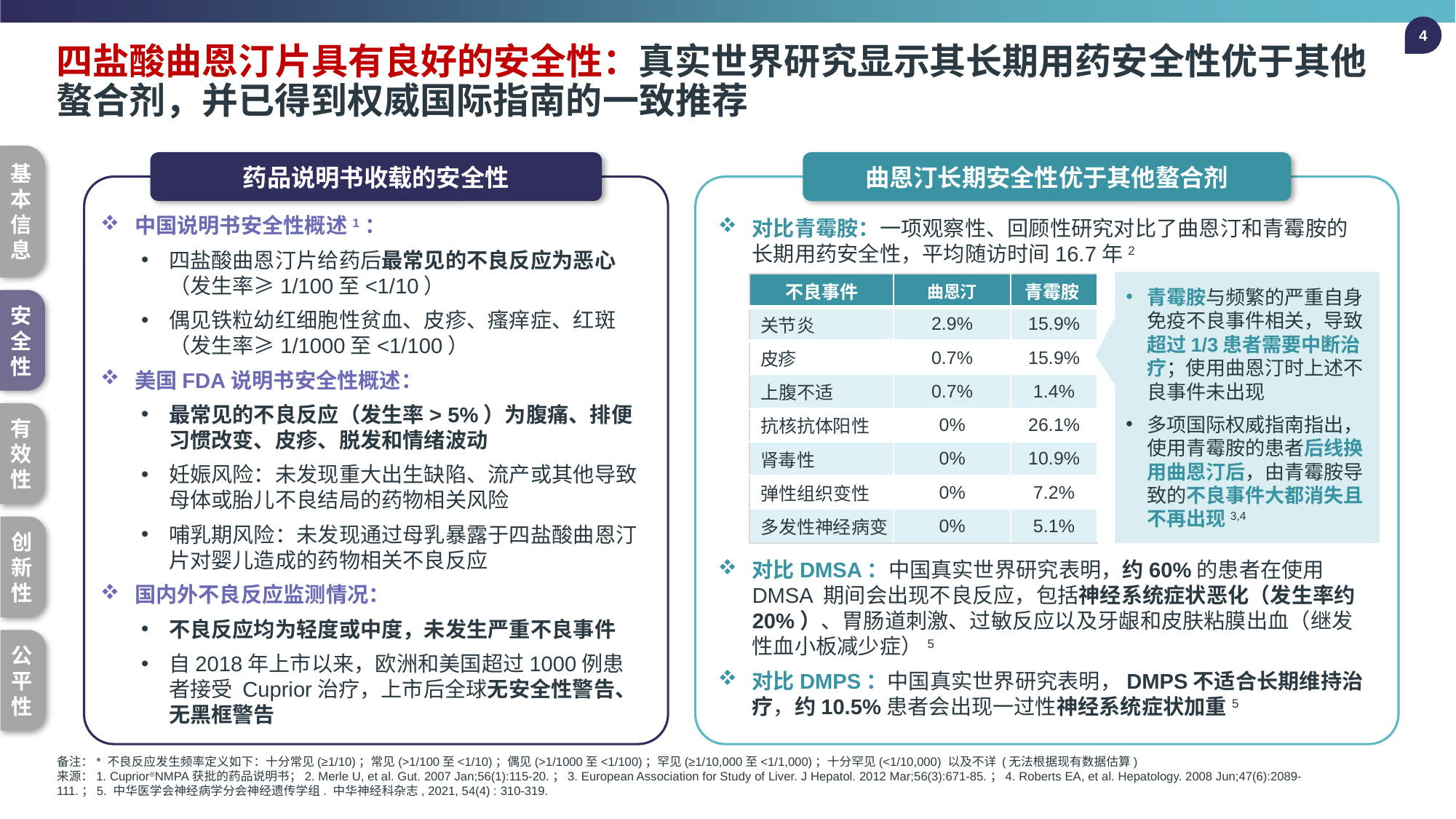

4
# 四盐酸曲恩汀片具有良好的安全性：真实世界研究显示其长期用药安全性优于其他螯合剂，并已得到权威国际指南的一致推荐
药品说明书收载的安全性
曲恩汀长期安全性优于其他螯合剂

基本信息
中国说明书安全性概述1：
四盐酸曲恩汀片给药后最常见的不良反应为恶心（发生率≥1/100至<1/10）
偶见铁粒幼红细胞性贫血、皮疹、瘙痒症、红斑（发生率≥1/1000至<1/100）
美国FDA说明书安全性概述：
最常见的不良反应（发生率> 5%）为腹痛、排便习惯改变、皮疹、脱发和情绪波动
妊娠风险：未发现重大出生缺陷、流产或其他导致母体或胎儿不良结局的药物相关风险
哺乳期风险：未发现通过母乳暴露于四盐酸曲恩汀片对婴儿造成的药物相关不良反应
国内外不良反应监测情况：
不良反应均为轻度或中度，未发生严重不良事件
自2018年上市以来，欧洲和美国超过1000例患者接受 Cuprior治疗，上市后全球无安全性警告、无黑框警告
对比青霉胺：一项观察性、回顾性研究对比了曲恩汀和青霉胺的长期用药安全性，平均随访时间16.7年2
青霉胺与频繁的严重自身免疫不良事件相关，导致超过1/3患者需要中断治疗；使用曲恩汀时上述不良事件未出现
多项国际权威指南指出，使用青霉胺的患者后线换用曲恩汀后，由青霉胺导致的不良事件大都消失且不再出现3,4
| 不良事件 | 曲恩汀 | 青霉胺 |
| --- | --- | --- |
| 关节炎 | 2.9% | 15.9% |
| 皮疹 | 0.7% | 15.9% |
| 上腹不适 | 0.7% | 1.4% |
| 抗核抗体阳性 | 0% | 26.1% |
| 肾毒性 | 0% | 10.9% |
| 弹性组织变性 | 0% | 7.2% |
| 多发性神经病变 | 0% | 5.1% |
安全性
有效性
创新性
对比DMSA：中国真实世界研究表明，约60%的患者在使用 DMSA 期间会出现不良反应，包括神经系统症状恶化（发生率约20%）、胃肠道刺激、过敏反应以及牙龈和皮肤粘膜出血（继发性血小板减少症）5
对比DMPS：中国真实世界研究表明，DMPS不适合长期维持治疗，约10.5%患者会出现一过性神经系统症状加重5
公平性
备注：* 不良反应发生频率定义如下：十分常见(≥1/10)；常见(>1/100至<1/10)；偶见(>1/1000至<1/100)；罕见(≥1/10,000至<1/1,000)；十分罕见(<1/10,000) 以及不详 (无法根据现有数据估算)
来源：1. Cuprior®NMPA获批的药品说明书；2. Merle U, et al. Gut. 2007 Jan;56(1):115-20.；3. European Association for Study of Liver. J Hepatol. 2012 Mar;56(3):671-85.；4. Roberts EA, et al. Hepatology. 2008 Jun;47(6):2089-111.；5. 中华医学会神经病学分会神经遗传学组. 中华神经科杂志, 2021, 54(4) : 310-319.